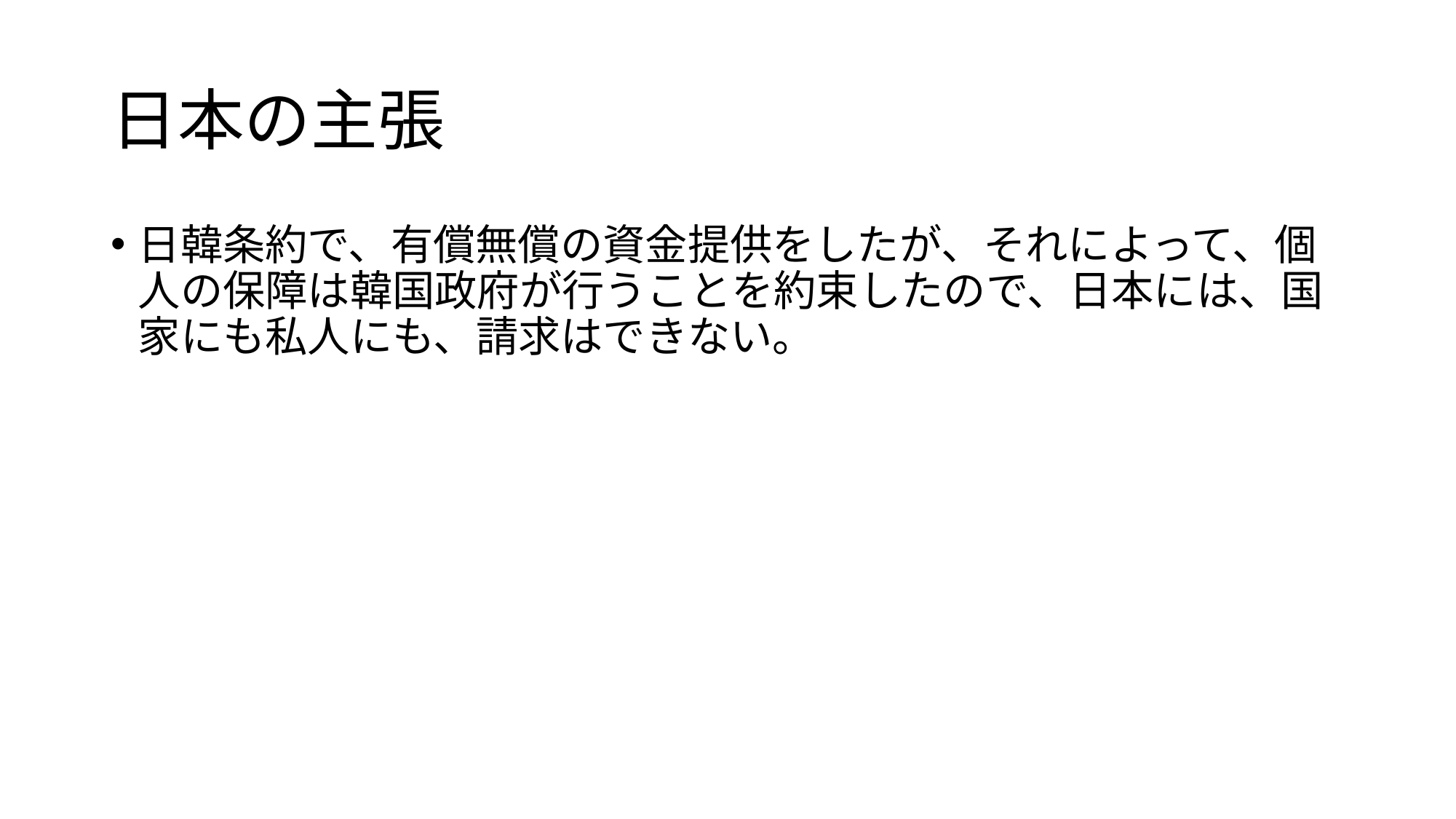

# 日本の主張
日韓条約で、有償無償の資金提供をしたが、それによって、個人の保障は韓国政府が行うことを約束したので、日本には、国家にも私人にも、請求はできない。